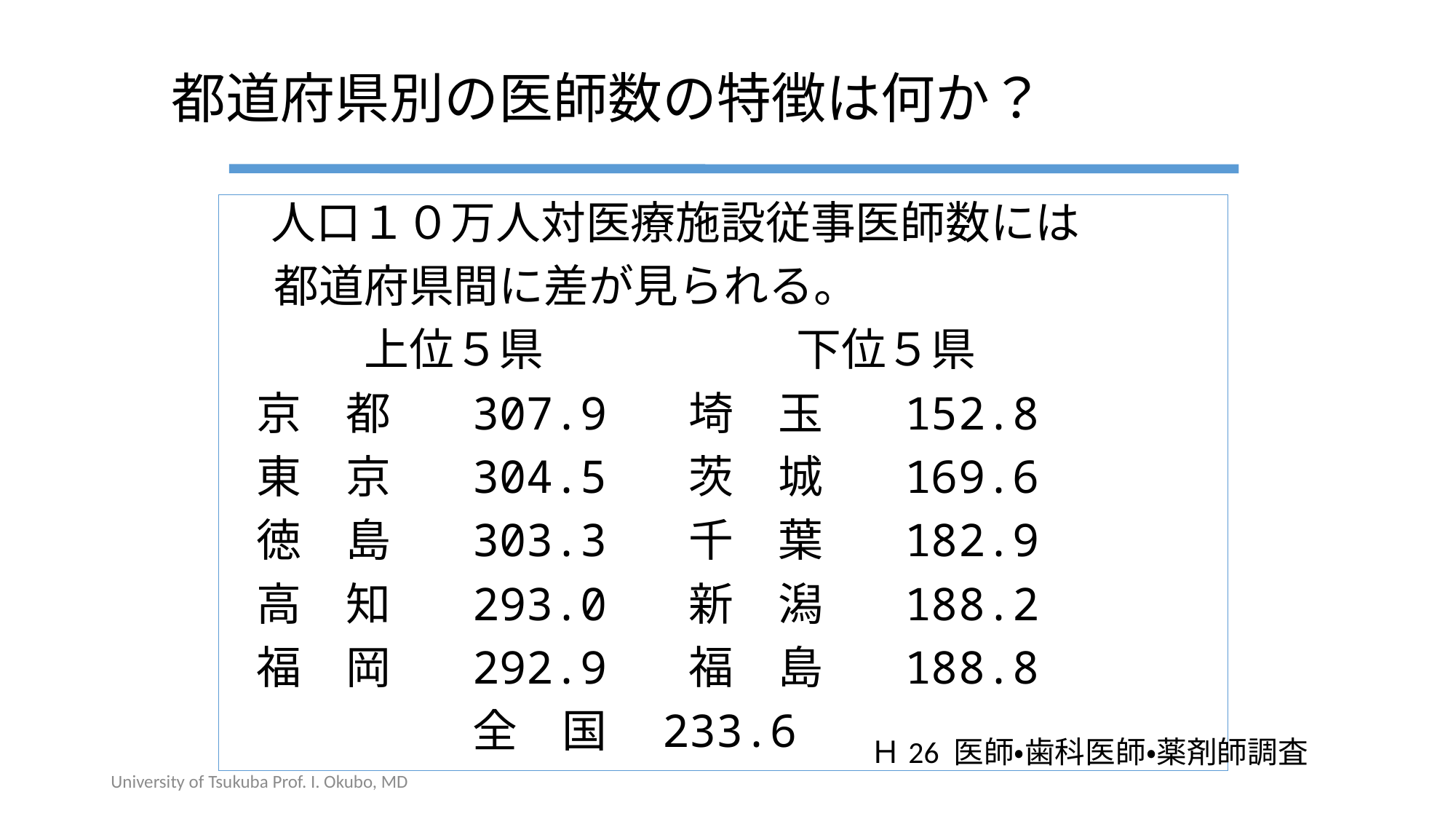

# 都道府県別の医師数の特徴は何か？

　人口１０万人対医療施設従事医師数には
　都道府県間に差が見られる。
　　		上位５県　　　　　		下位５県
		京　都	307.9		埼　玉	152.8
		東　京	304.5		茨　城	169.6
		徳　島	303.3		千　葉	182.9
		高　知	293.0		新　潟	188.2
		福　岡	292.9		福　島	188.8
　　　　		全　国　233.6
Ｈ26 医師・歯科医師・薬剤師調査
University of Tsukuba Prof. I. Okubo, MD